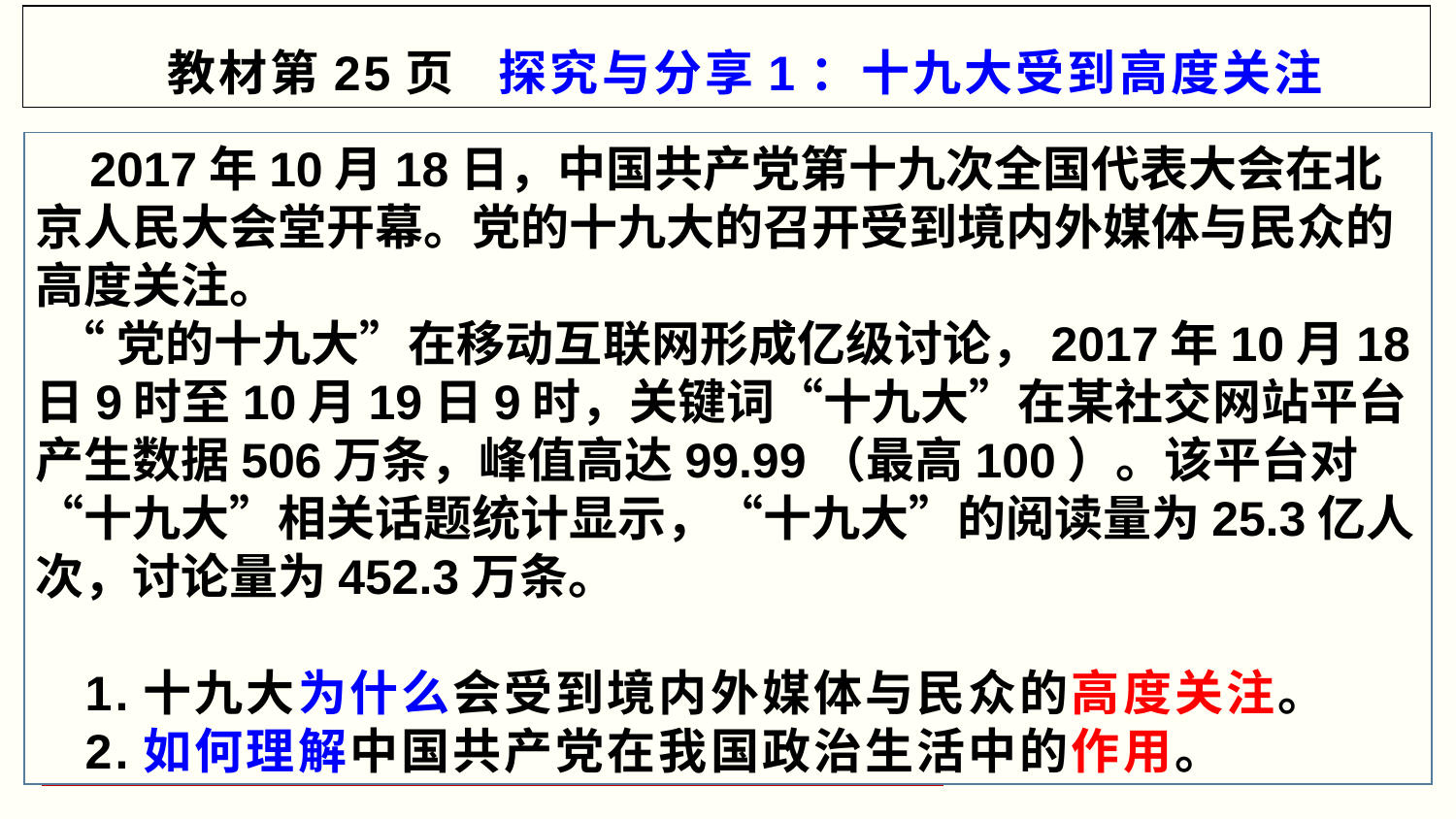

教材第25页   探究与分享1：十九大受到高度关注
    2017年10月18日，中国共产党第十九次全国代表大会在北京人民大会堂开幕。党的十九大的召开受到境内外媒体与民众的高度关注。
  “党的十九大”在移动互联网形成亿级讨论，2017年10月18日9时至10月19日9时，关键词“十九大”在某社交网站平台产生数据506万条，峰值高达99.99（最高100）。该平台对“十九大”相关话题统计显示，“十九大”的阅读量为25.3亿人次，讨论量为452.3万条。

   1.十九大为什么会受到境内外媒体与民众的高度关注。
   2.如何理解中国共产党在我国政治生活中的作用。